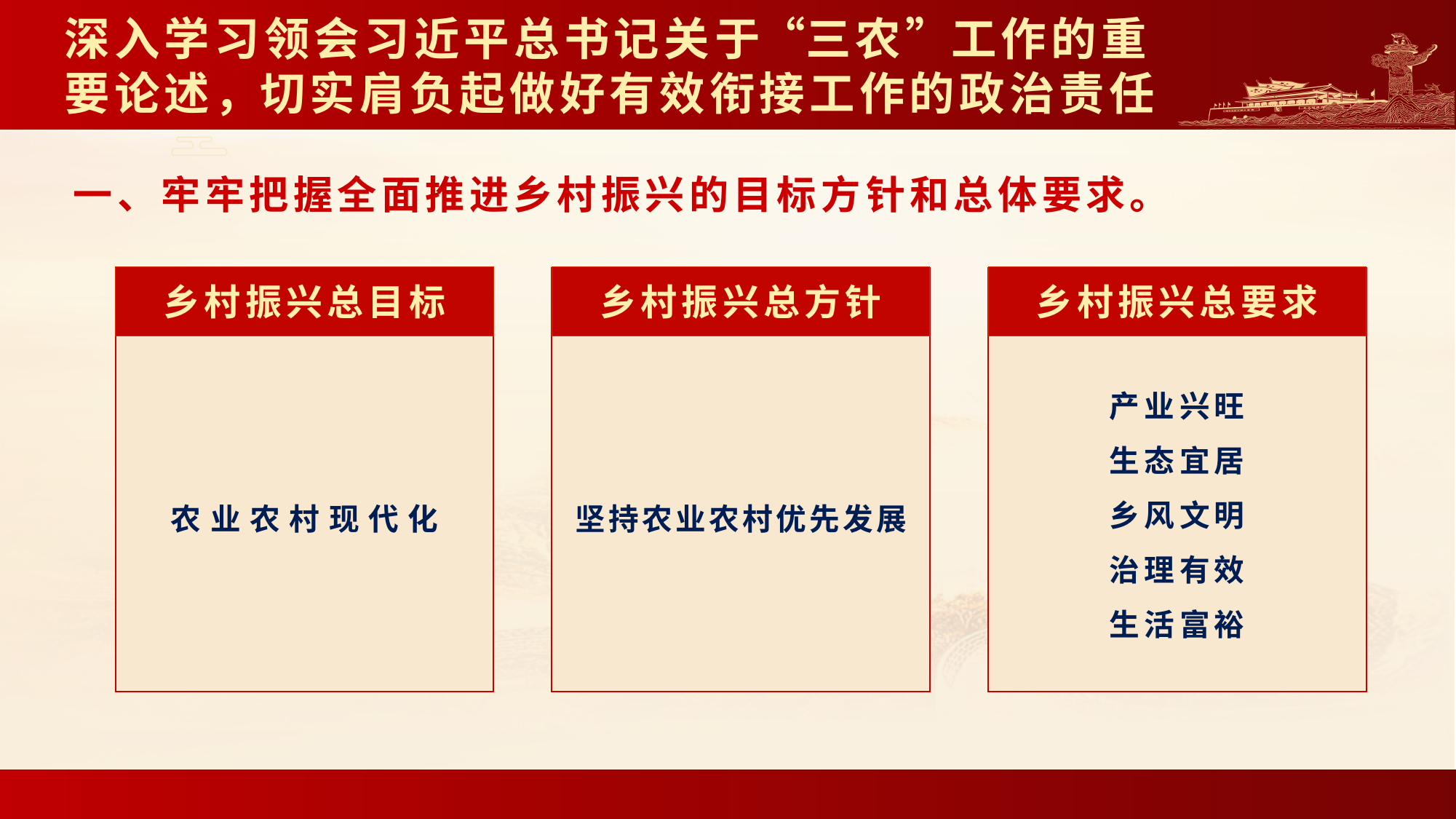

# 深入学习领会习近平总书记关于“三农”工作的重要论述，切实肩负起做好有效衔接工作的政治责任
一、牢牢把握全面推进乡村振兴的目标方针和总体要求。
乡村振兴总目标
农业农村现代化

乡村振兴总方针
坚持农业农村优先发展

乡村振兴总要求

产业兴旺
生态宜居
乡风文明
治理有效
生活富裕